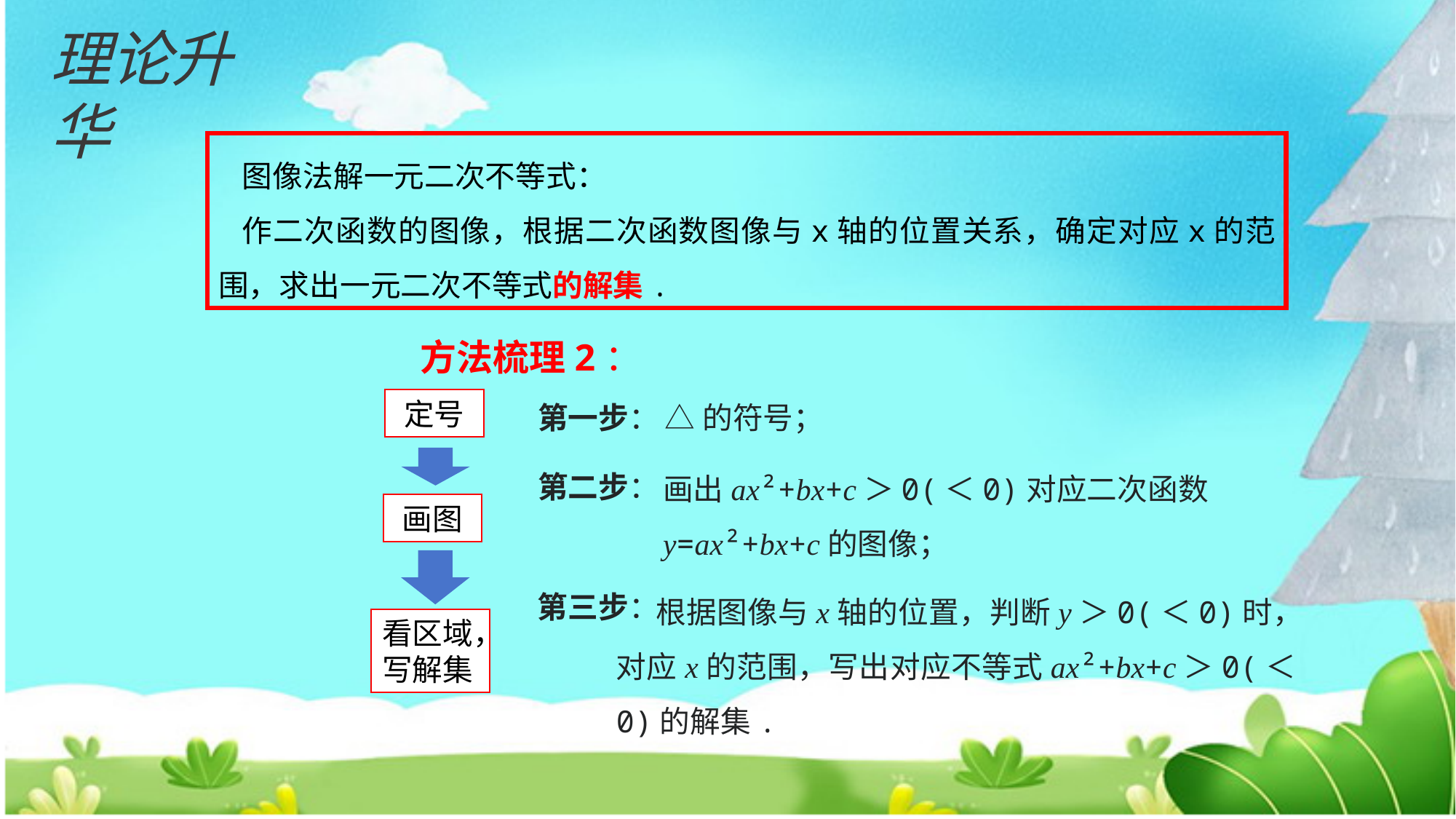

理论升华
图像法解一元二次不等式：
作二次函数的图像，根据二次函数图像与x轴的位置关系，确定对应x的范围，求出一元二次不等式的解集.

方法梳理2：
第一步：
△的符号；
定号
第二步：
画出ax²+bx+c＞0(＜0)对应二次函数
y=ax²+bx+c的图像；

画图

第三步：
根据图像与x轴的位置，判断y＞0(＜0)时，对应x的范围，写出对应不等式ax²+bx+c＞0(＜0)的解集.
看区域，写解集